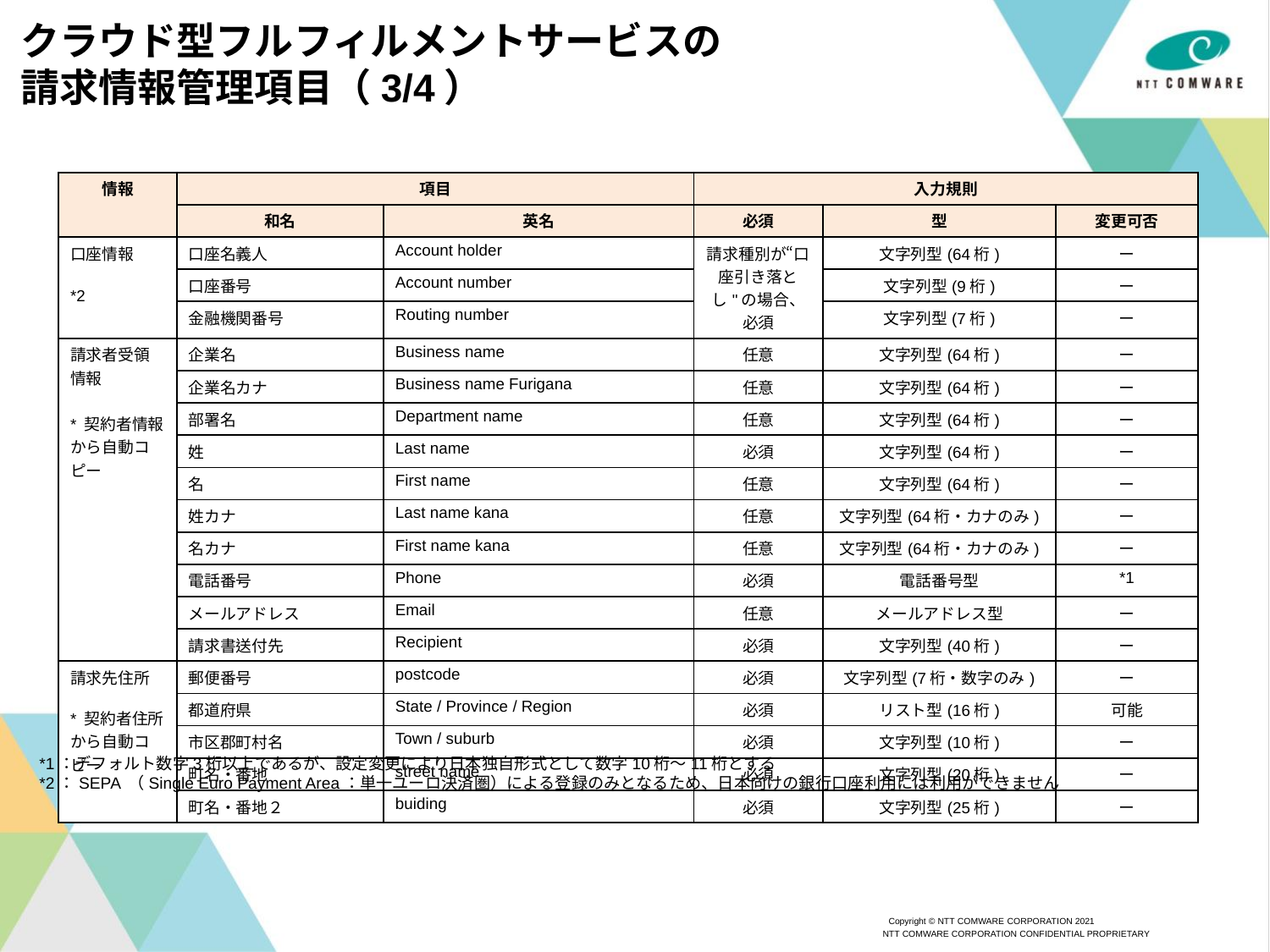

クラウド型フルフィルメントサービスの
請求情報管理項目（3/4）
| 情報 | 項目 |  | 入力規則 |  |  |
| --- | --- | --- | --- | --- | --- |
|  | 和名 | 英名 | 必須 | 型 | 変更可否 |
| 口座情報 \*2 | 口座名義人 | Account holder | 請求種別が“口座引き落とし"の場合、必須 | 文字列型(64桁) | ー |
|  | 口座番号 | Account number |  | 文字列型(9桁) | ー |
|  | 金融機関番号 | Routing number |  | 文字列型(7桁) | ー |
| 請求者受領情報 \* 契約者情報から自動コピー | 企業名 | Business name | 任意 | 文字列型(64桁) | ー |
|  | 企業名カナ | Business name Furigana | 任意 | 文字列型(64桁) | ー |
|  | 部署名 | Department name | 任意 | 文字列型(64桁) | ー |
|  | 姓 | Last name | 必須 | 文字列型(64桁) | ー |
|  | 名 | First name | 任意 | 文字列型(64桁) | ー |
|  | 姓カナ | Last name kana | 任意 | 文字列型(64桁・カナのみ) | ー |
|  | 名カナ | First name kana | 任意 | 文字列型(64桁・カナのみ) | ー |
|  | 電話番号 | Phone | 必須 | 電話番号型 | \*1 |
|  | メールアドレス | Email | 任意 | メールアドレス型 | ー |
|  | 請求書送付先 | Recipient | 必須 | 文字列型(40桁) | ー |
| 請求先住所 \* 契約者住所から自動コピー | 郵便番号 | postcode | 必須 | 文字列型(7桁・数字のみ) | ー |
|  | 都道府県 | State / Province / Region | 必須 | リスト型(16桁) | 可能 |
|  | 市区郡町村名 | Town / suburb | 必須 | 文字列型(10桁) | ー |
|  | 町名・番地 | street name | 必須 | 文字列型(20桁) | ー |
|  | 町名・番地２ | buiding | 必須 | 文字列型(25桁) | ー |
*1：デフォルト数字3桁以上であるが、設定変更により日本独自形式として数字10桁～11桁とする
*2：SEPA （Single Euro Payment Area：単一ユーロ決済圏）による登録のみとなるため、日本向けの銀行口座利用には利用ができません